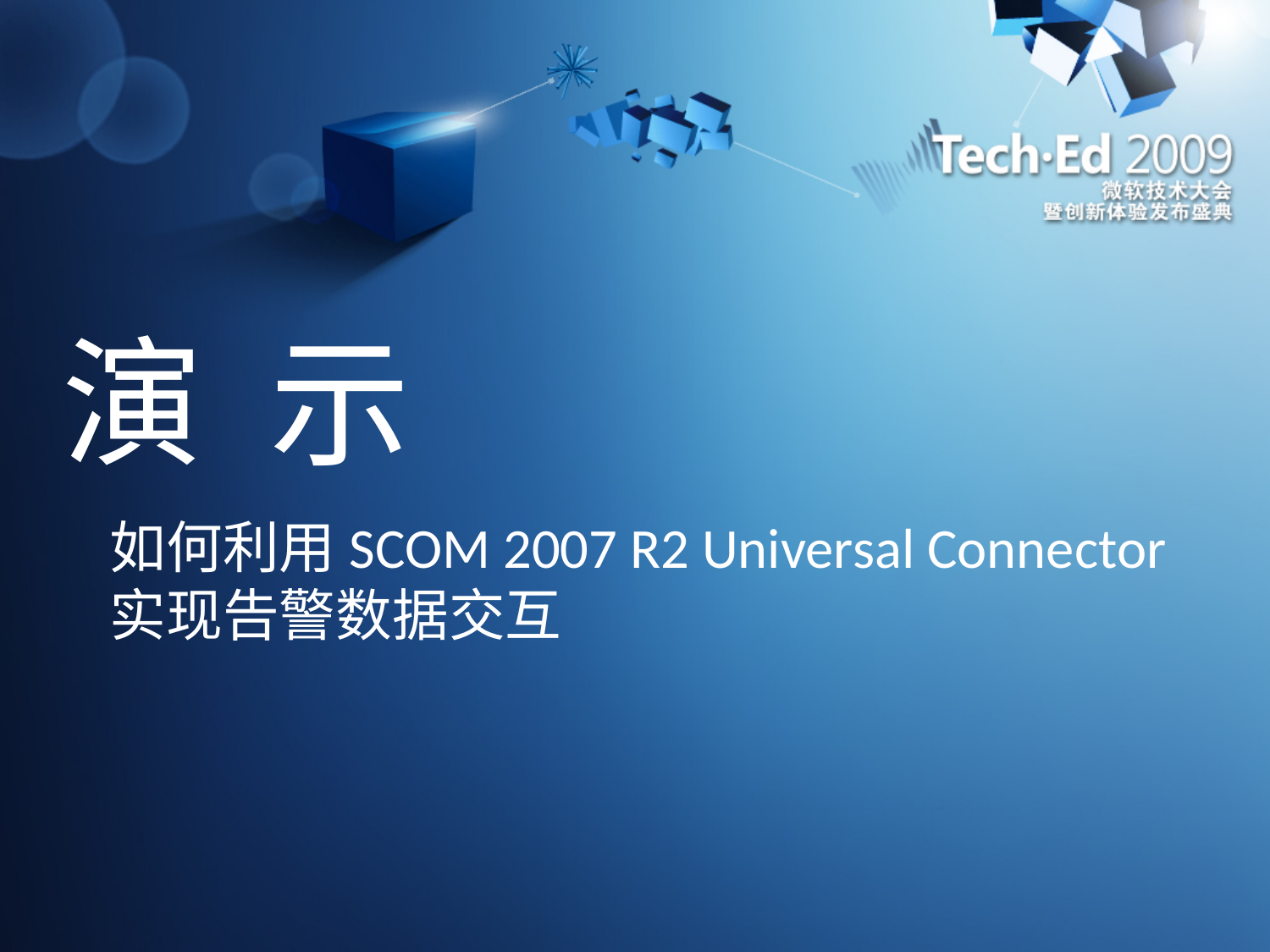

# 演 示
	如何利用SCOM 2007 R2 Universal Connector实现告警数据交互